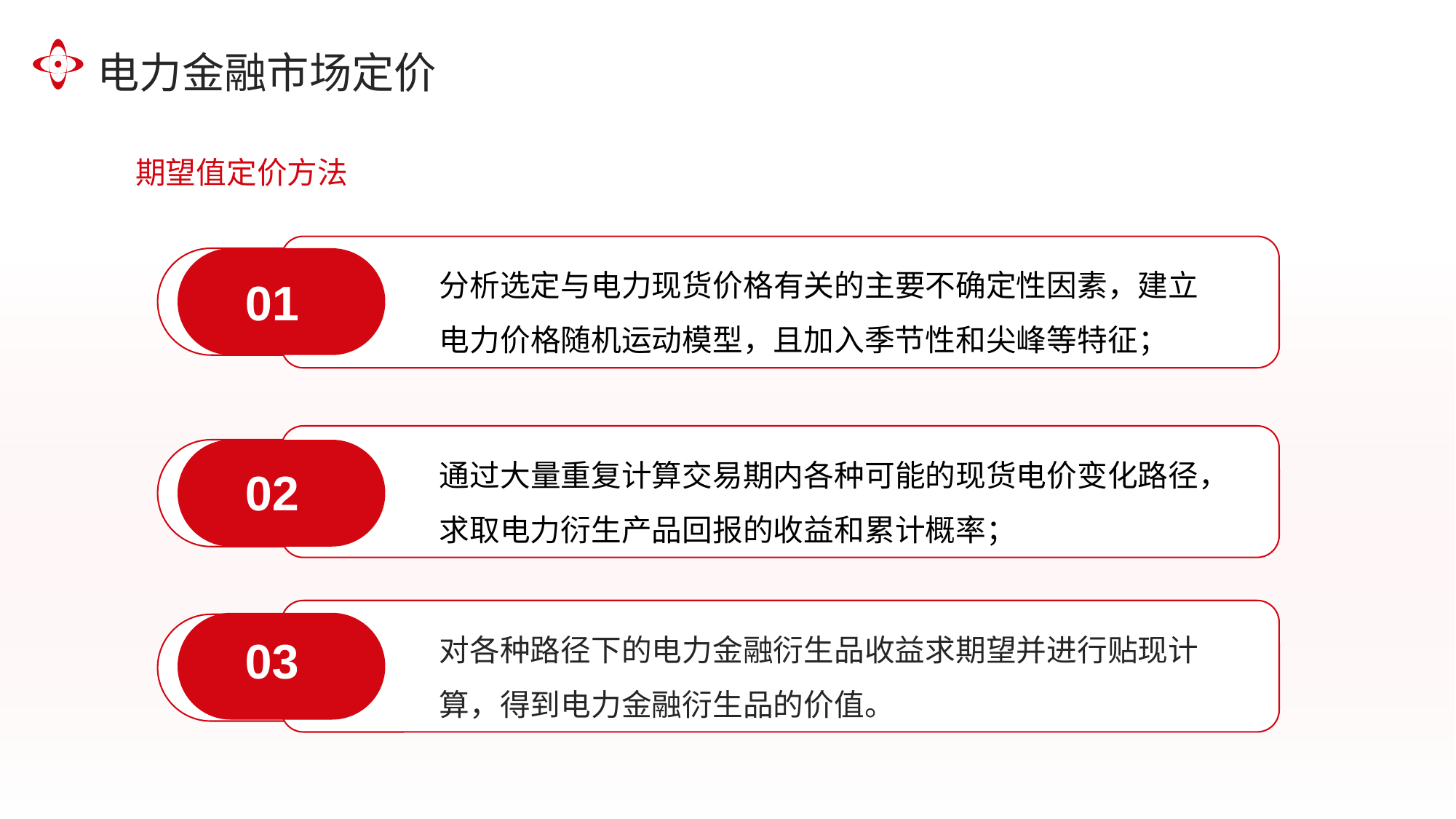

电力金融市场定价

期望值定价方法

分析选定与电力现货价格有关的主要不确定性因素，建立电力价格随机运动模型，且加入季节性和尖峰等特征；
01

通过大量重复计算交易期内各种可能的现货电价变化路径，求取电力衍生产品回报的收益和累计概率；

02

对各种路径下的电力金融衍生品收益求期望并进行贴现计算，得到电力金融衍生品的价值。

03